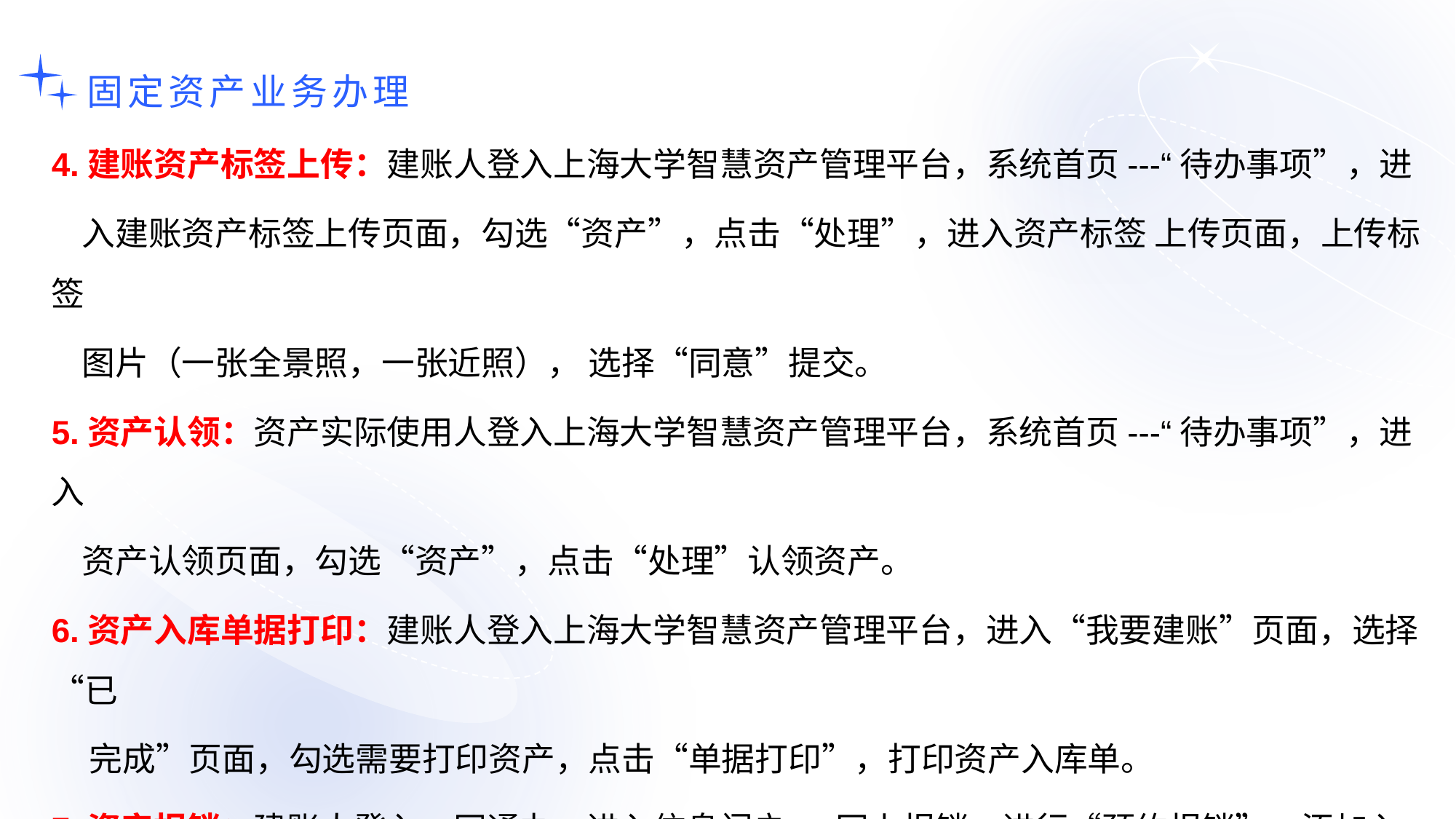

固定资产业务办理
4.建账资产标签上传：建账人登入上海大学智慧资产管理平台，系统首页---“待办事项”，进
   入建账资产标签上传页面，勾选“资产”，点击“处理”，进入资产标签 上传页面，上传标签
   图片（一张全景照，一张近照）， 选择“同意”提交。
5.资产认领：资产实际使用人登入上海大学智慧资产管理平台，系统首页---“待办事项”，进入
   资产认领页面，勾选“资产”，点击“处理”认领资产。
6.资产入库单据打印：建账人登入上海大学智慧资产管理平台，进入“我要建账”页面，选择“已
    完成”页面，勾选需要打印资产，点击“单据打印”，打印资产入库单。
7.资产报销：建账人登入一网通办，进入信息门户---网上报销，进行“预约报销”，添加入库详
   情，直接输入库单编号（建账单号），通过经费项目查询。